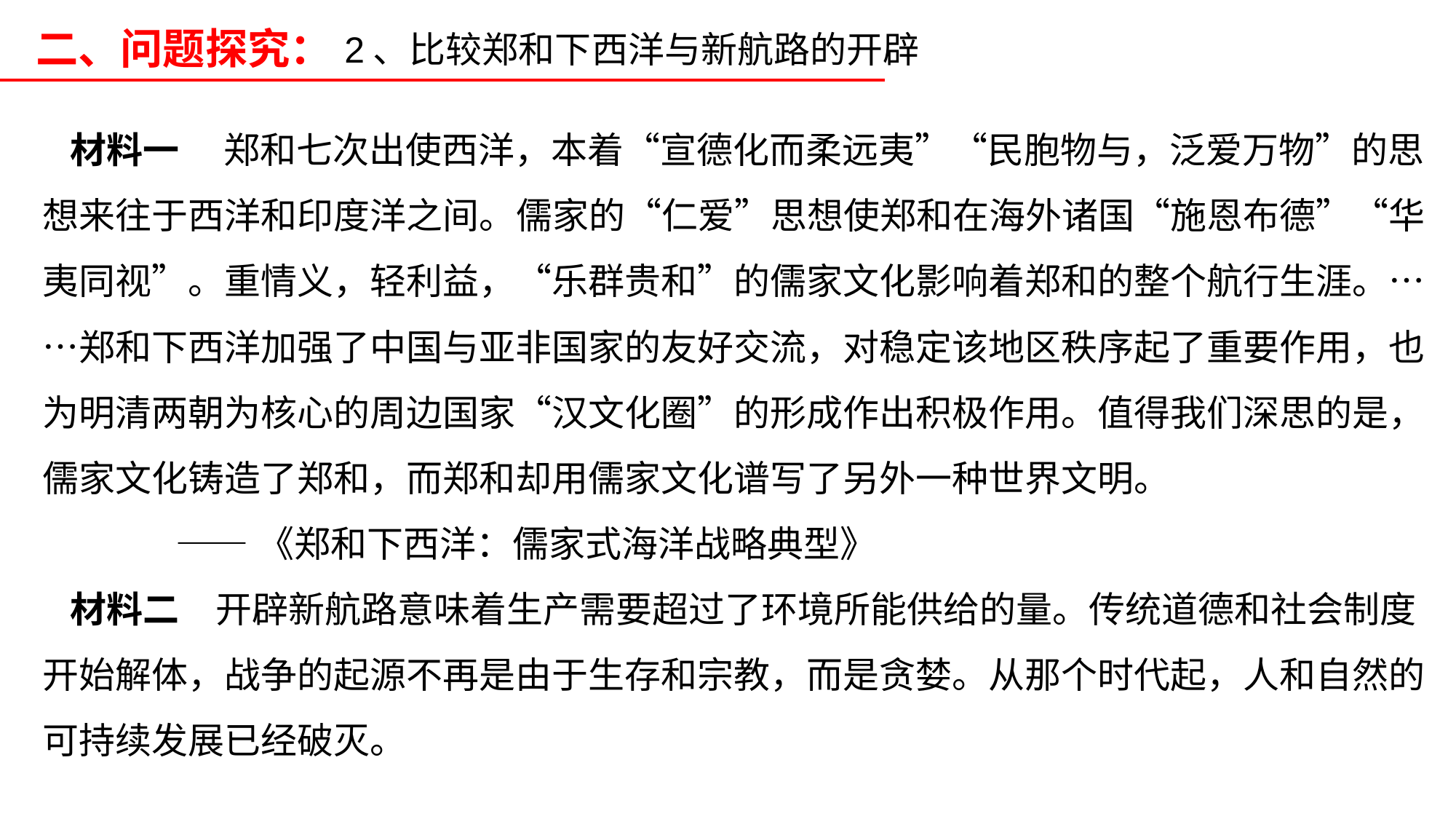

二、问题探究：
2、比较郑和下西洋与新航路的开辟
材料一　 郑和七次出使西洋，本着“宣德化而柔远夷”“民胞物与，泛爱万物”的思想来往于西洋和印度洋之间。儒家的“仁爱”思想使郑和在海外诸国“施恩布德”“华夷同视”。重情义，轻利益，“乐群贵和”的儒家文化影响着郑和的整个航行生涯。……郑和下西洋加强了中国与亚非国家的友好交流，对稳定该地区秩序起了重要作用，也为明清两朝为核心的周边国家“汉文化圈”的形成作出积极作用。值得我们深思的是，儒家文化铸造了郑和，而郑和却用儒家文化谱写了另外一种世界文明。
             ——《郑和下西洋：儒家式海洋战略典型》
材料二　开辟新航路意味着生产需要超过了环境所能供给的量。传统道德和社会制度开始解体，战争的起源不再是由于生存和宗教，而是贪婪。从那个时代起，人和自然的可持续发展已经破灭。